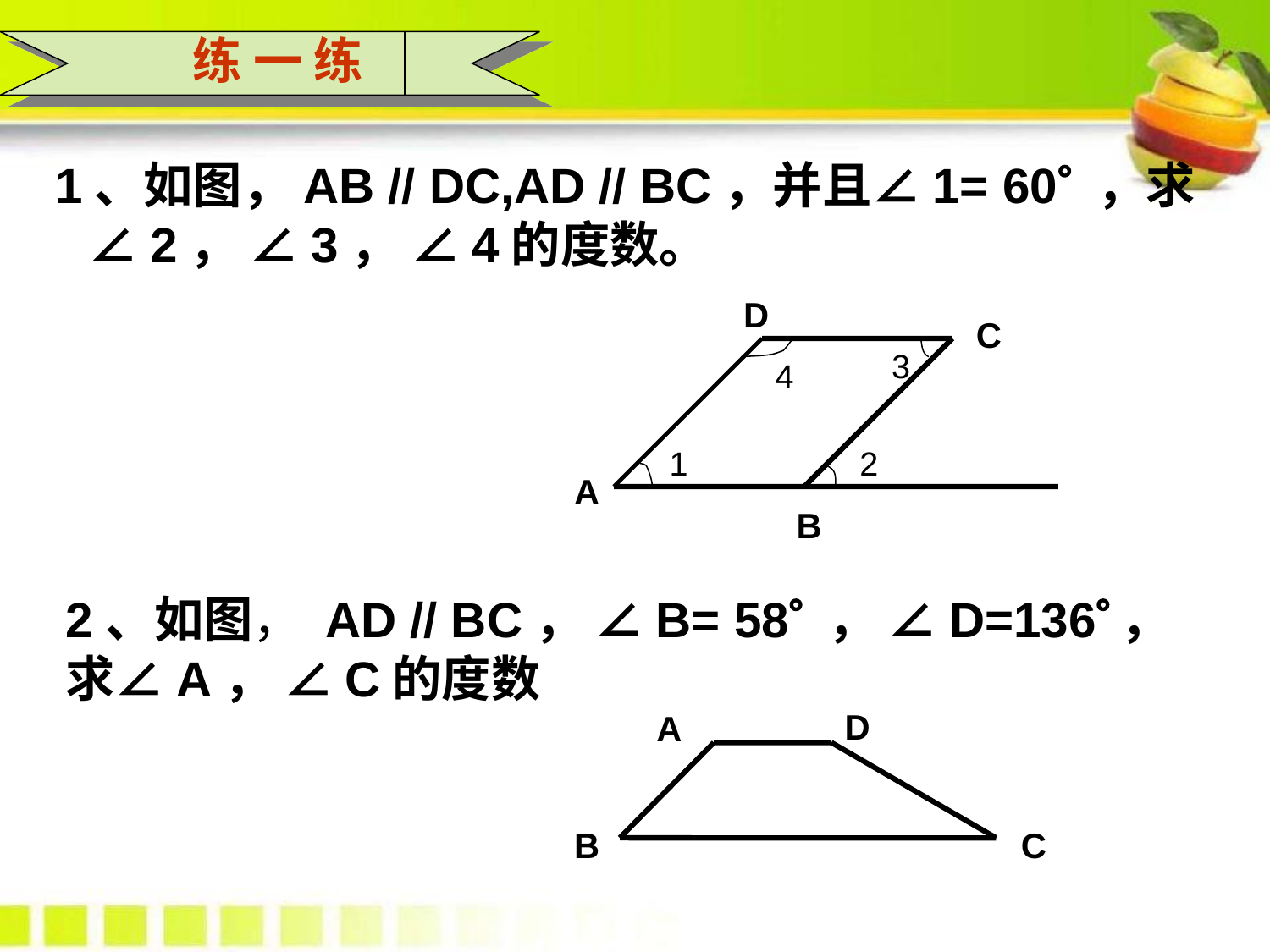

练 一 练

1、如图，AB // DC,AD // BC，并且∠1= 60° ，求    ∠2， ∠3， ∠4的度数。
D
C

3

4
1
2
A

B
2、如图， AD // BC， ∠B= 58° ， ∠D=136°，求∠A， ∠C的度数
D
A

B
C